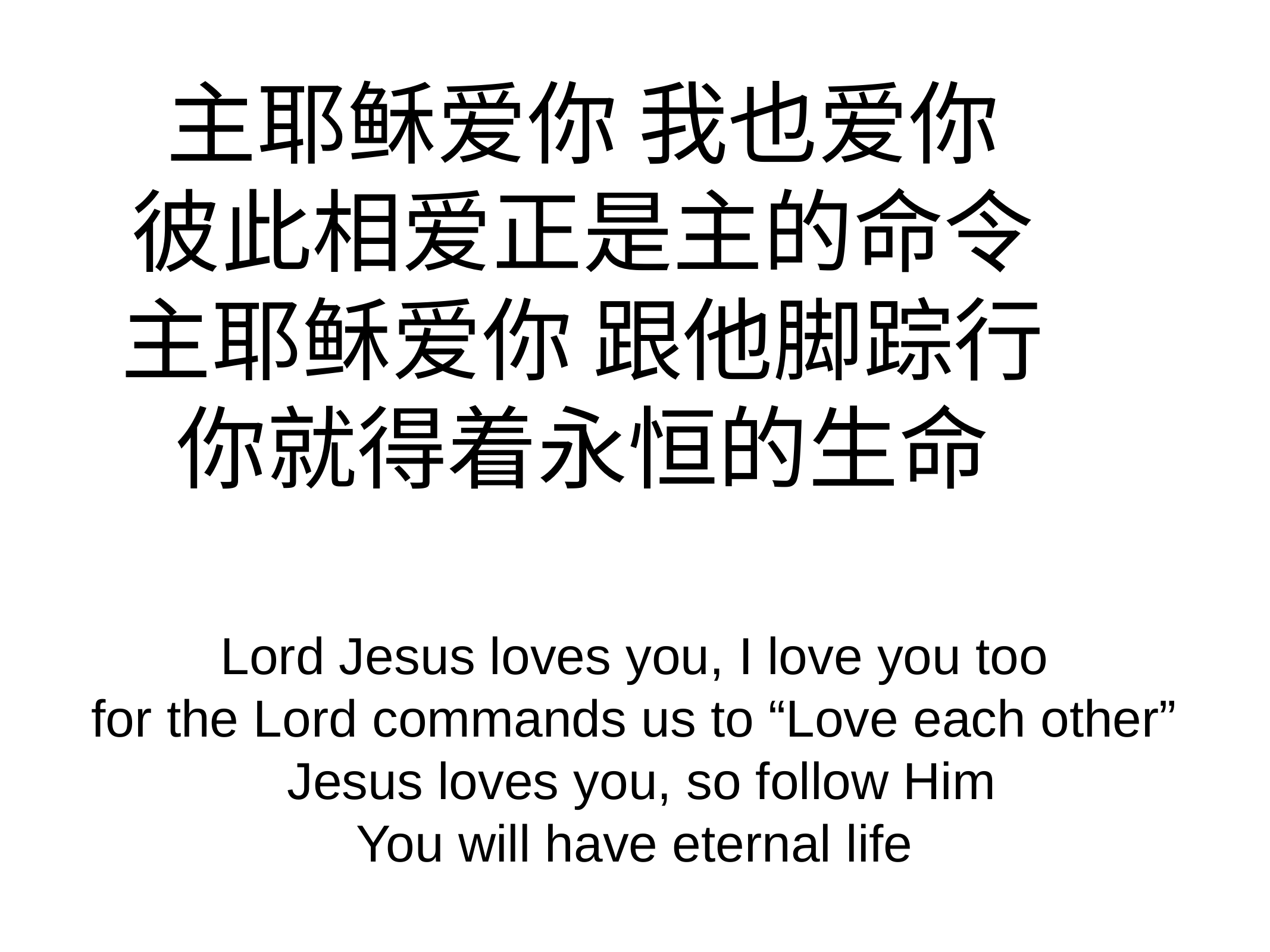

# 主耶稣爱你 我也爱你
彼此相爱正是主的命令
主耶稣爱你 跟他脚踪行
你就得着永恒的生命
Lord Jesus loves you, I love you too
for the Lord commands us to “Love each other”
 Jesus loves you, so follow Him
You will have eternal life
5